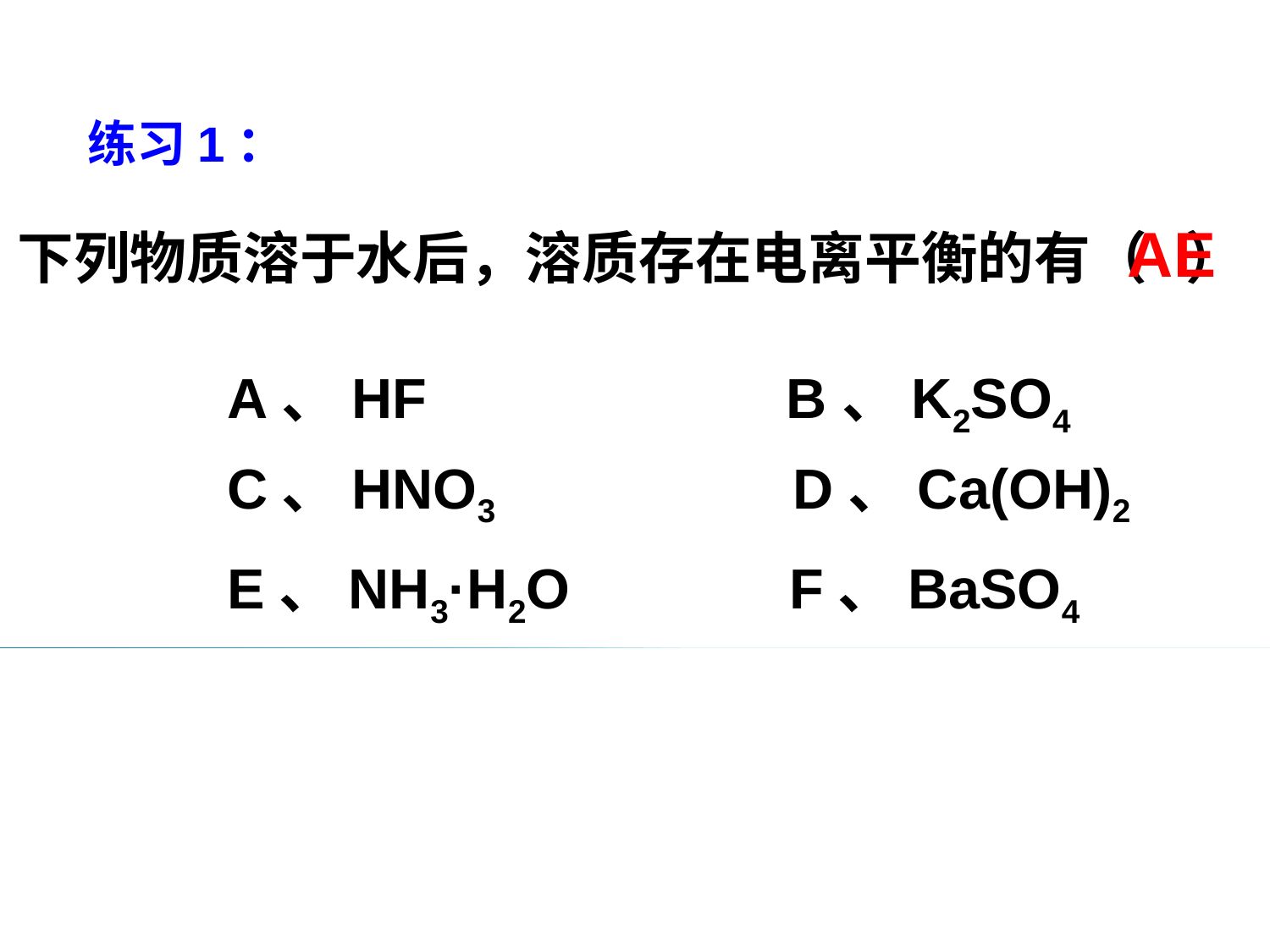

练习1：
AE
下列物质溶于水后，溶质存在电离平衡的有（   ）
A、HF                       B、K2SO4
C、HNO3                   D、Ca(OH)2
E、NH3·H2O              F、BaSO4